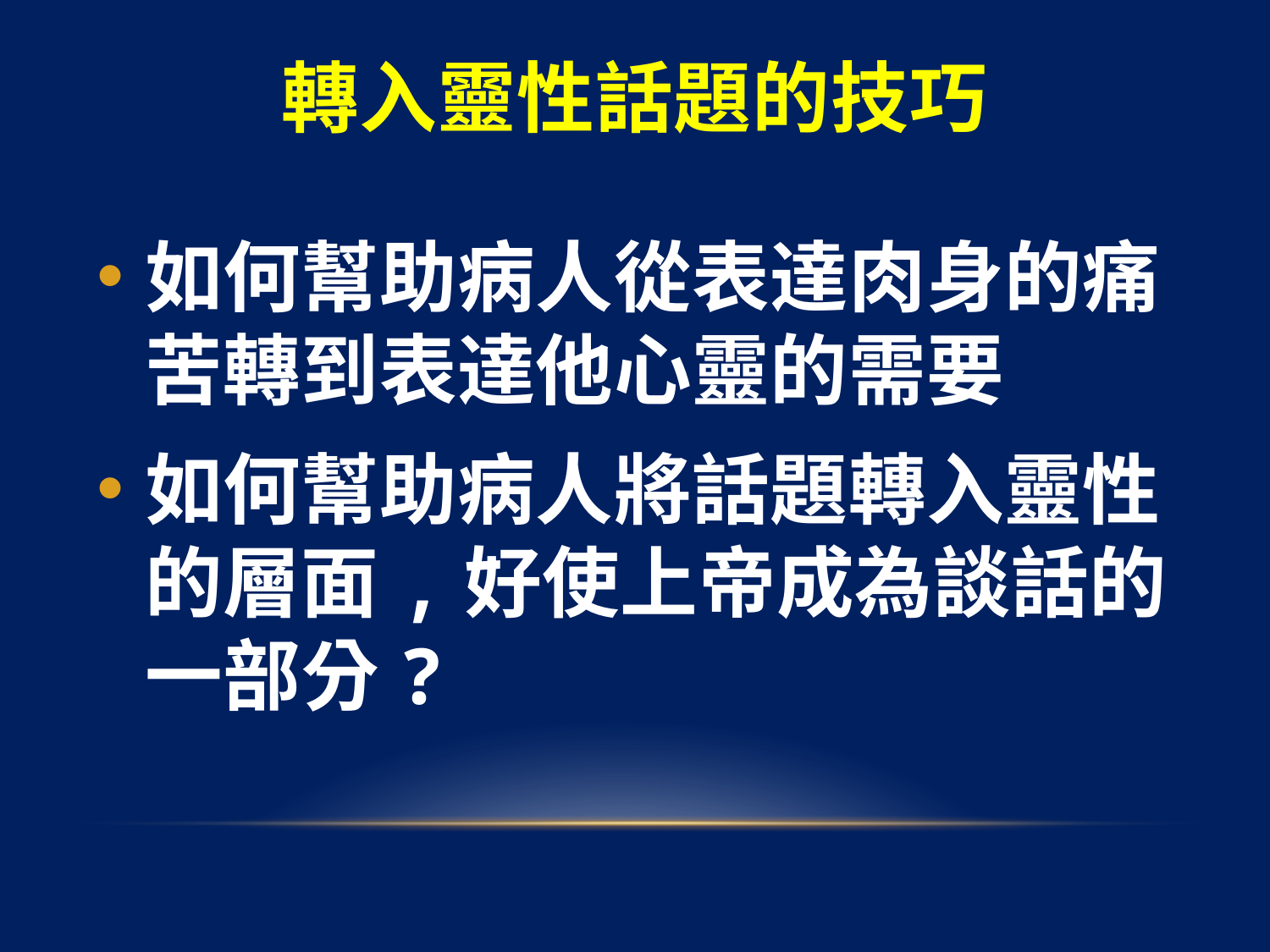

# 轉入靈性話題的技巧
如何幫助病人從表達肉身的痛苦轉到表達他心靈的需要
如何幫助病人將話題轉入靈性的層面,好使上帝成為談話的一部分?